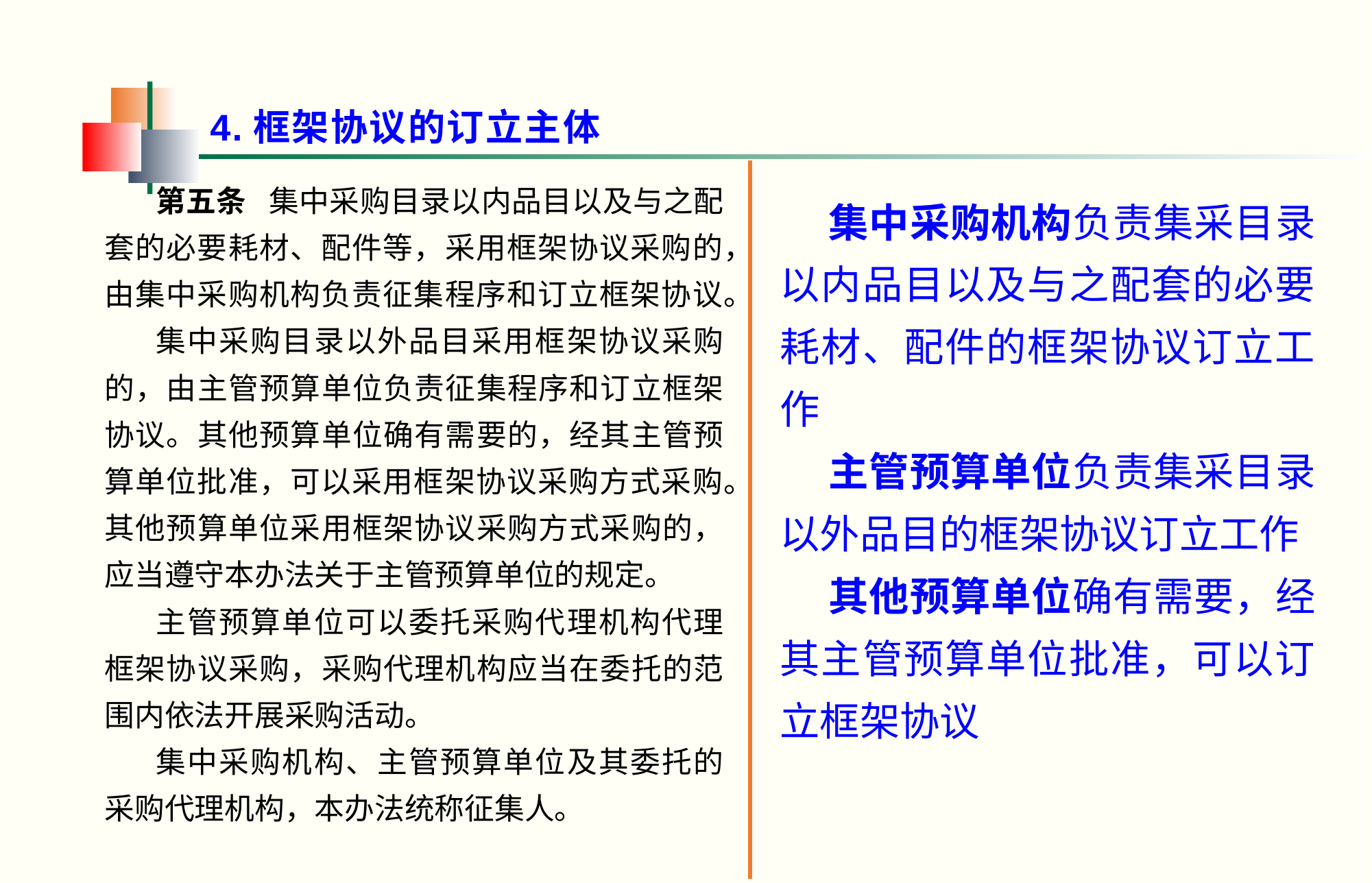

4.框架协议的订立主体
第五条   集中采购目录以内品目以及与之配套的必要耗材、配件等，采用框架协议采购的，由集中采购机构负责征集程序和订立框架协议。
集中采购目录以外品目采用框架协议采购的，由主管预算单位负责征集程序和订立框架协议。其他预算单位确有需要的，经其主管预算单位批准，可以采用框架协议采购方式采购。其他预算单位采用框架协议采购方式采购的，应当遵守本办法关于主管预算单位的规定。
主管预算单位可以委托采购代理机构代理框架协议采购，采购代理机构应当在委托的范围内依法开展采购活动。
集中采购机构、主管预算单位及其委托的采购代理机构，本办法统称征集人。

集中采购机构负责集采目录以内品目以及与之配套的必要耗材、配件的框架协议订立工作
主管预算单位负责集采目录以外品目的框架协议订立工作
其他预算单位确有需要，经其主管预算单位批准，可以订立框架协议